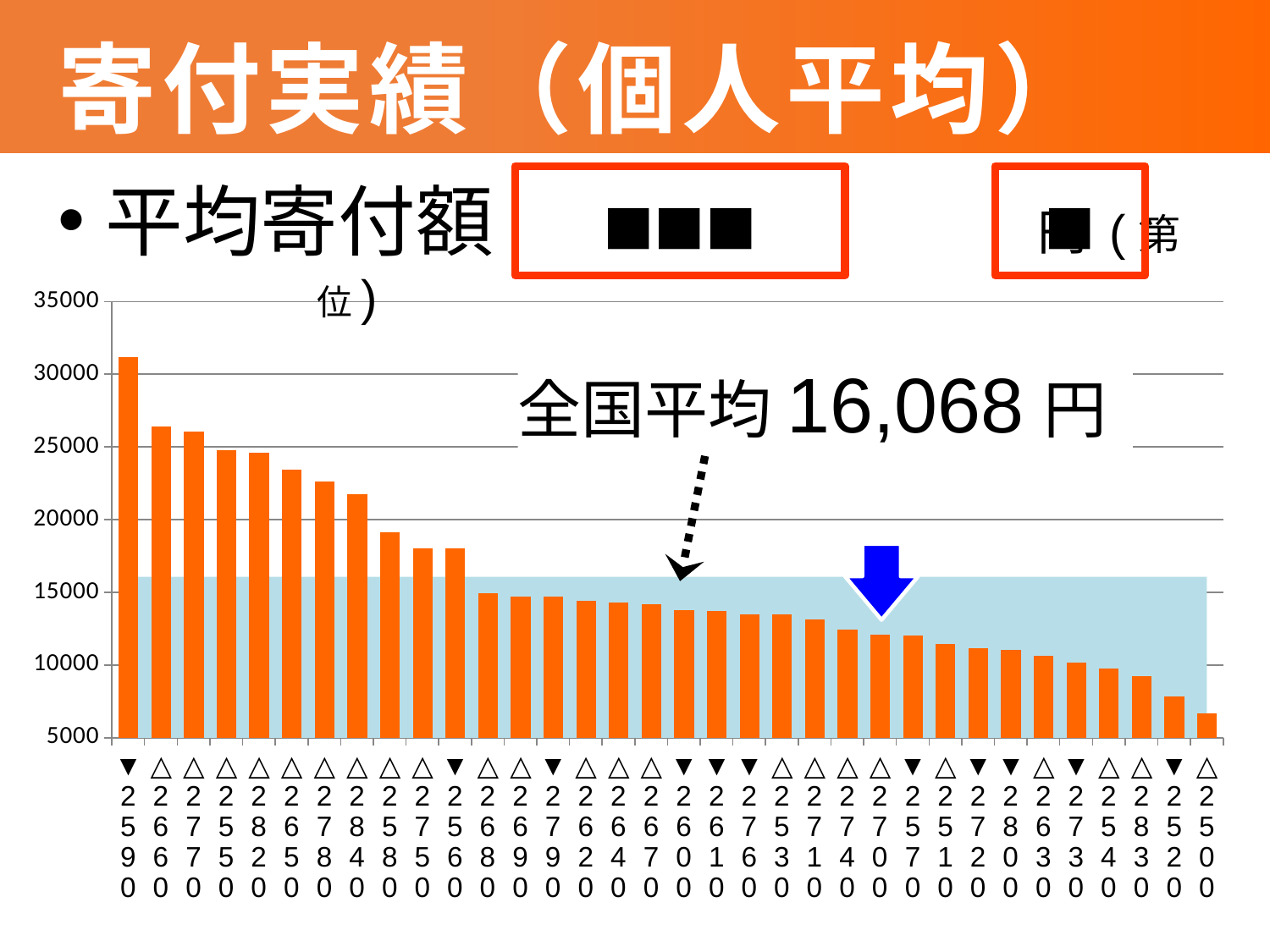

# 寄付実績（個人平均）
平均寄付額　　　　　　　円 (第　　　　　　位)
■■■
■

### Chart

| Category | 系列 3 | 列2 | 平均寄付額 |
|---|---|---|---|
| ▼2590 | 16068.0 | 0.0 | 31193.0 |
| △2660 | 16068.0 | 0.0 | 26424.0 |
| △2770 | 16068.0 | 0.0 | 26079.0 |
| △2550 | 16068.0 | 0.0 | 24777.0 |
| △2820 | 16068.0 | 0.0 | 24580.0 |
| △2650 | 16068.0 | 0.0 | 23453.0 |
| △2780 | 16068.0 | 0.0 | 22632.0 |
| △2840 | 16068.0 | 0.0 | 21771.0 |
| △2580 | 16068.0 | 0.0 | 19147.0 |
| △2750 | 16068.0 | 0.0 | 18029.0 |
| ▼2560 | 16068.0 | 0.0 | 18006.0 |
| △2680 | 16068.0 | 0.0 | 14956.0 |
| △2690 | 16068.0 | 0.0 | 14697.0 |
| ▼2790 | 16068.0 | 0.0 | 14686.0 |
| △2620 | 16068.0 | 0.0 | 14410.0 |
| △2640 | 16068.0 | 0.0 | 14282.0 |
| △2670 | 16068.0 | 0.0 | 14178.0 |
| ▼2600 | 16068.0 | 0.0 | 13757.0 |
| ▼2610 | 16068.0 | 0.0 | 13728.0 |
| ▼2760 | 16068.0 | 0.0 | 13493.0 |
| △2530 | 16068.0 | 0.0 | 13460.0 |
| △2710 | 16068.0 | 0.0 | 13162.0 |
| △2740 | 16068.0 | 0.0 | 12426.0 |
| △2700 | 16068.0 | 0.0 | 12102.0 |
| ▼2570 | 16068.0 | 0.0 | 12031.0 |
| △2510 | 16068.0 | 0.0 | 11457.0 |
| ▼2720 | 16068.0 | 0.0 | 11170.0 |
| ▼2800 | 16068.0 | 0.0 | 11029.0 |
| △2630 | 16068.0 | 0.0 | 10621.0 |
| ▼2730 | 16068.0 | 0.0 | 10170.0 |
| △2540 | 16068.0 | 0.0 | 9788.0 |
| △2830 | 16068.0 | 0.0 | 9229.0 |
| ▼2520 | 16068.0 | 0.0 | 7856.0 |
| △2500 | 16068.0 | 0.0 | 6682.0 |
全国平均16,068円